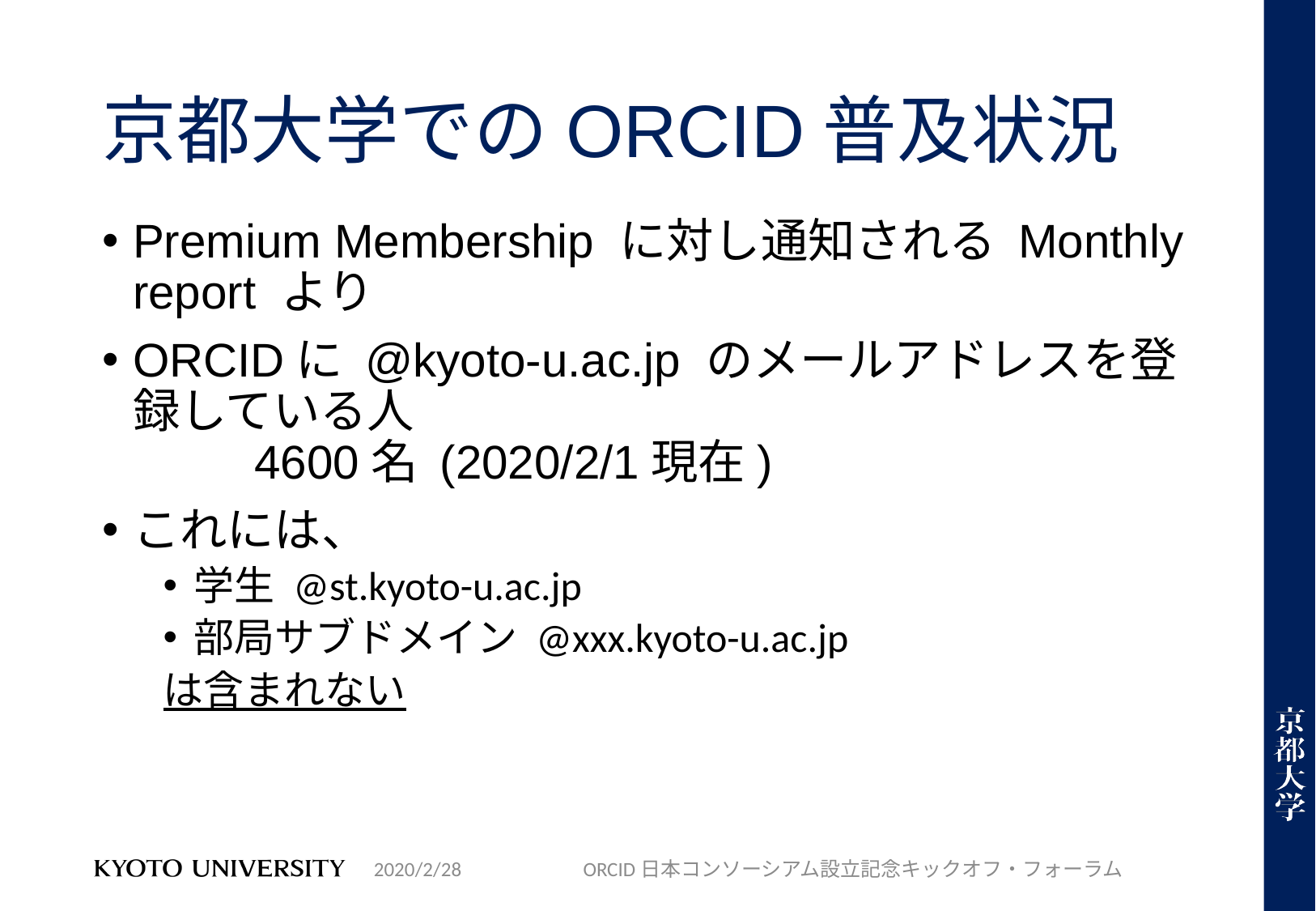

# 京都大学でのORCID普及状況
Premium Membership に対し通知される Monthly report より
ORCIDに @kyoto-u.ac.jp のメールアドレスを登録している人
	4600名 (2020/2/1現在)
これには、
学生 @st.kyoto-u.ac.jp
部局サブドメイン @xxx.kyoto-u.ac.jp
は含まれない

2020/2/28
ORCID日本コンソーシアム設立記念キックオフ・フォーラム